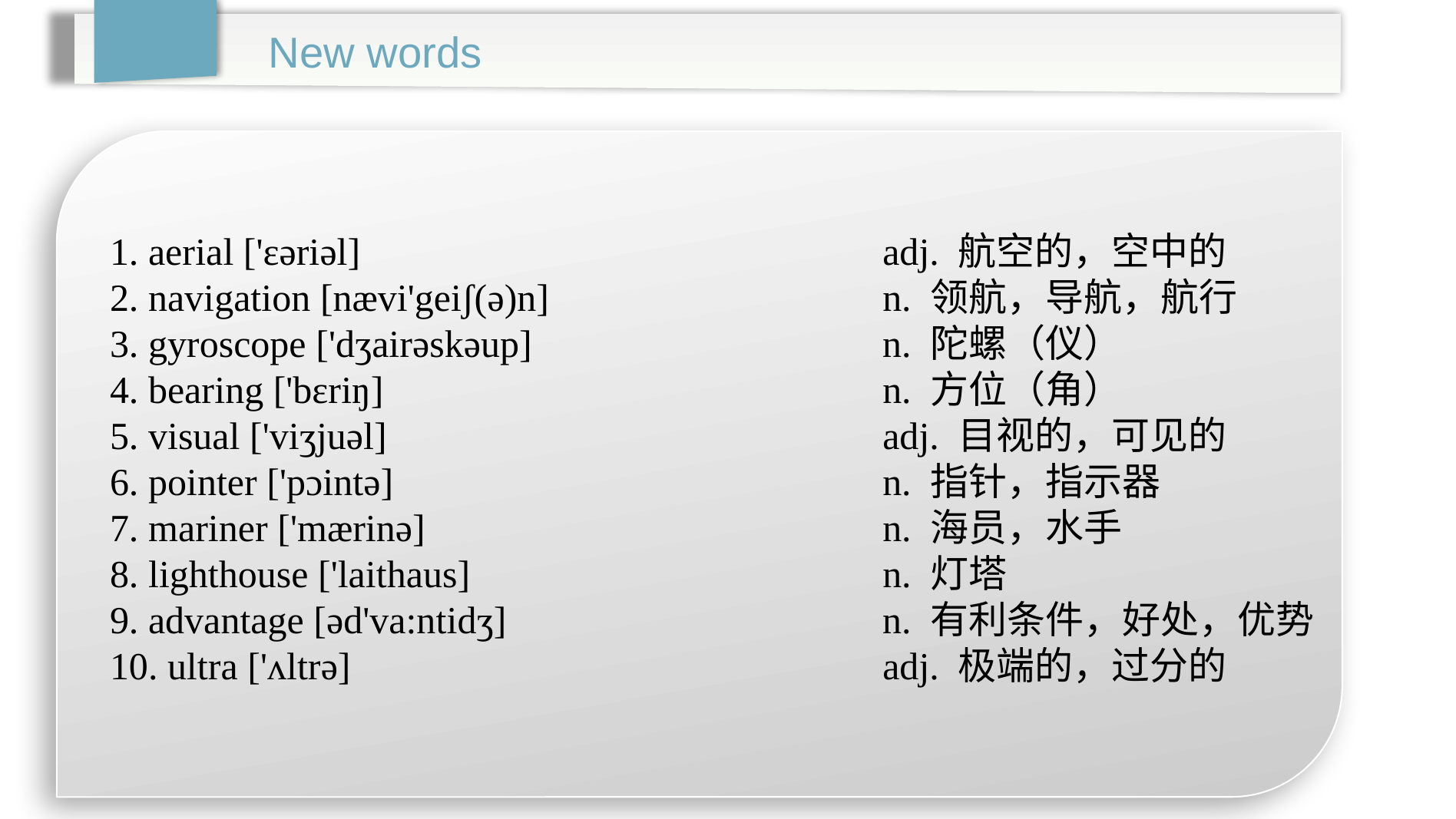

New words

1. aerial ['ɛəriəl]					adj. 航空的，空中的
2. navigation [nævi'geiʃ(ə)n]			n. 领航，导航，航行
3. gyroscope ['dʒairəskəup]			            n. 陀螺（仪）
4. bearing ['bɛriŋ]					n. 方位（角）
5. visual ['viʒjuəl]					adj. 目视的，可见的
6. pointer ['pɔintə]					n. 指针，指示器
7. mariner ['mærinə]				n. 海员，水手
8. lighthouse ['laithaus]				n. 灯塔
9. advantage [əd'va:ntidʒ]			            n. 有利条件，好处，优势
10. ultra ['ʌltrə]					adj. 极端的，过分的